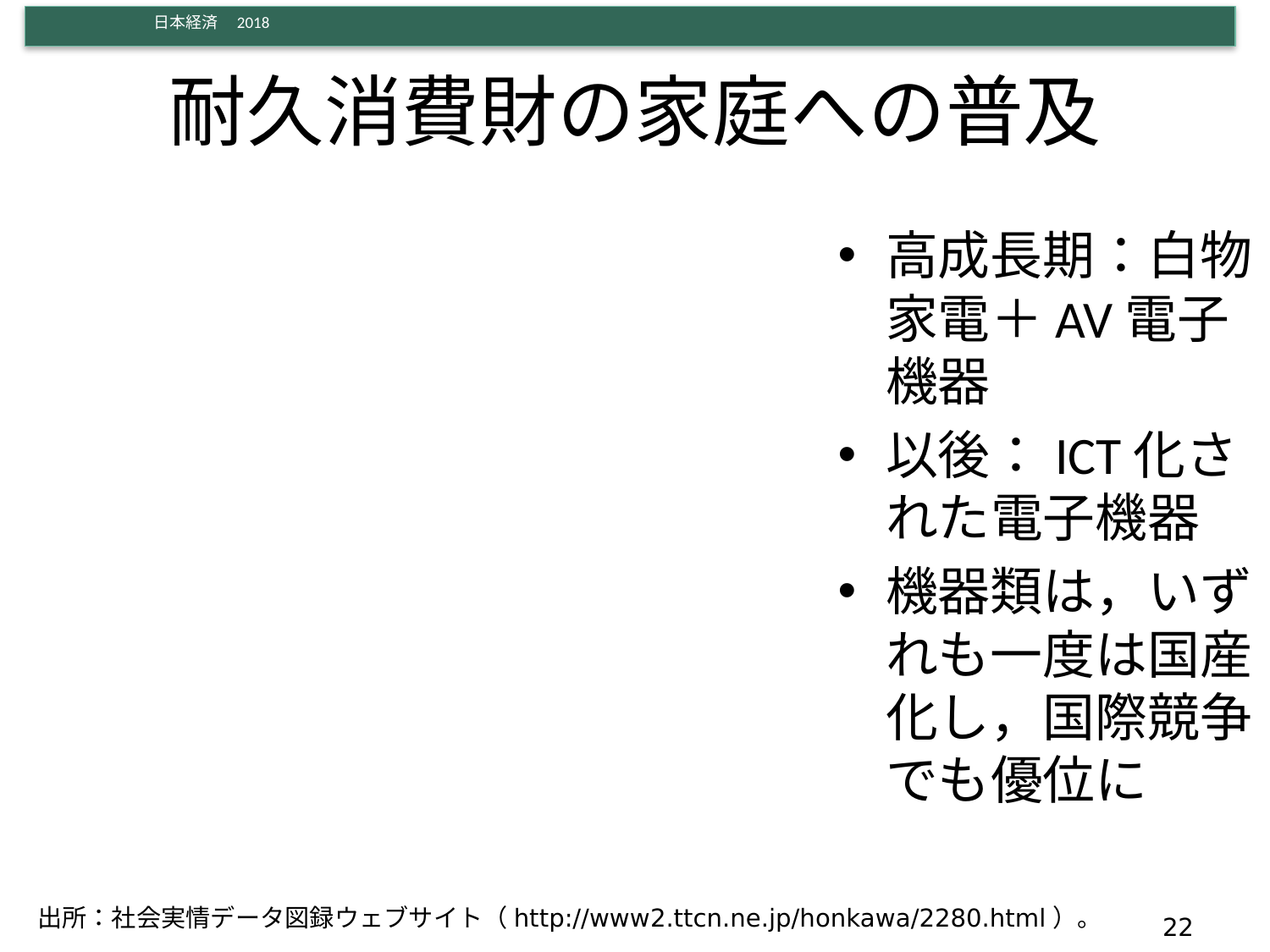

# 耐久消費財の家庭への普及
高成長期：白物家電＋AV電子機器
以後：ICT化された電子機器
機器類は，いずれも一度は国産化し，国際競争でも優位に
出所：社会実情データ図録ウェブサイト（http://www2.ttcn.ne.jp/honkawa/2280.html）。
22